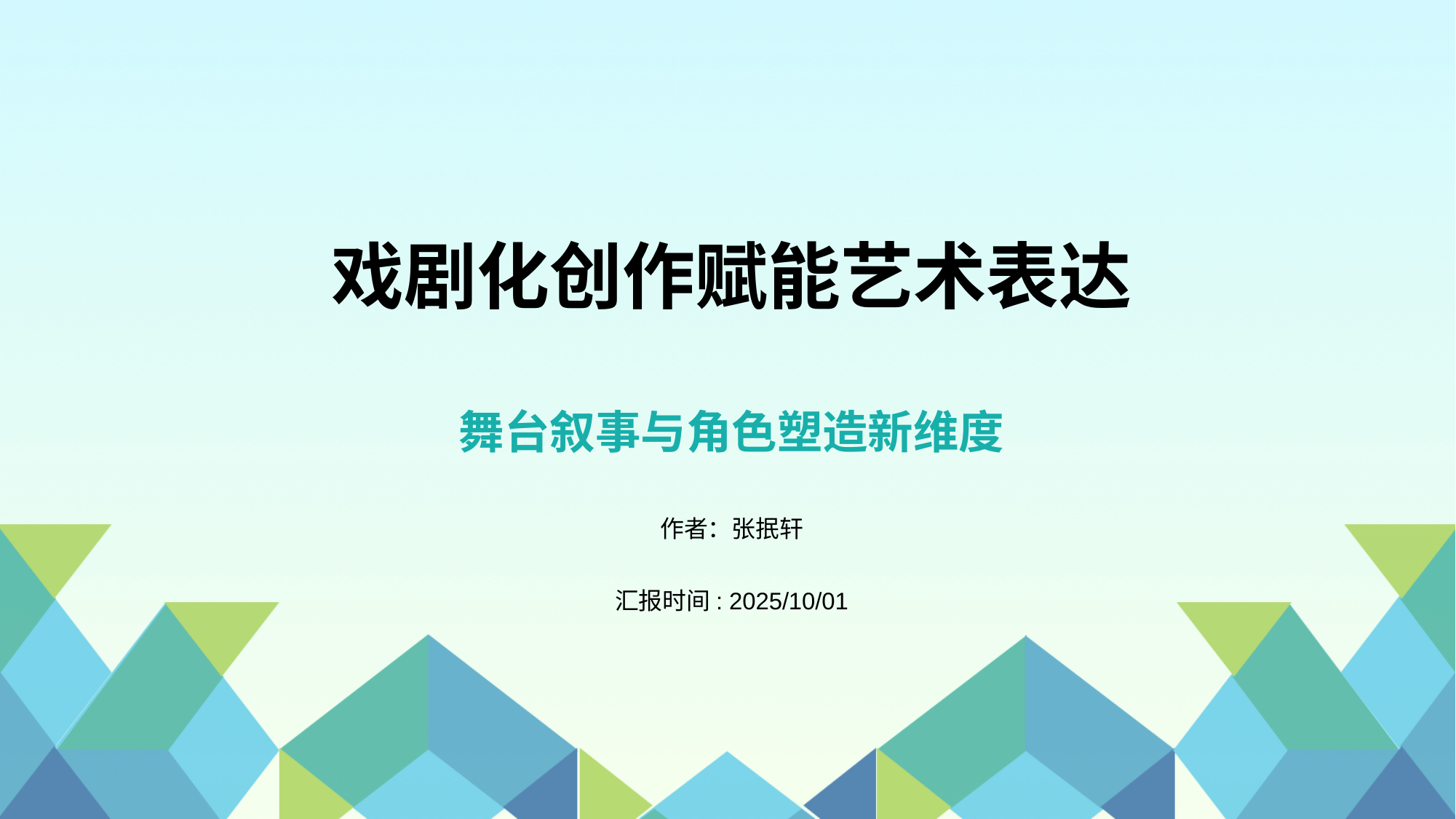

戏剧化创作赋能艺术表达
舞台叙事与角色塑造新维度

作者：张抿轩

汇报时间: 2025/10/01